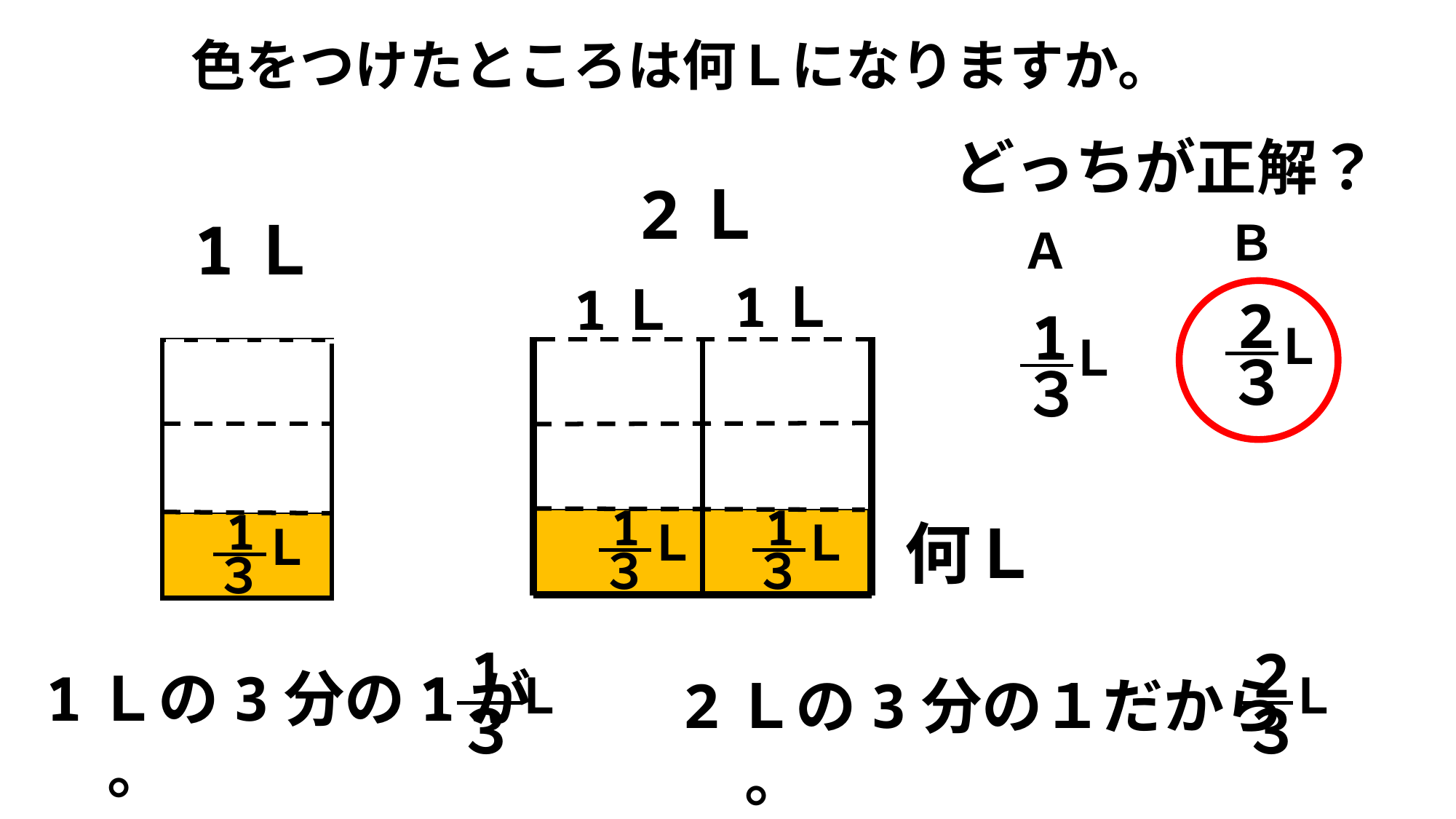

色をつけたところは何Ｌになりますか。
どっちが正解？
2Ｌ
1Ｌ
Ｂ
Ａ
1Ｌ
1Ｌ

2
３
Ｌ
1
３
Ｌ

1
３
Ｌ
1
３
Ｌ
1
３
Ｌ
何Ｌ

1
３
Ｌ
2
３
Ｌ
1Ｌの3分の1が　　。
2Ｌの3分の１だから　　。